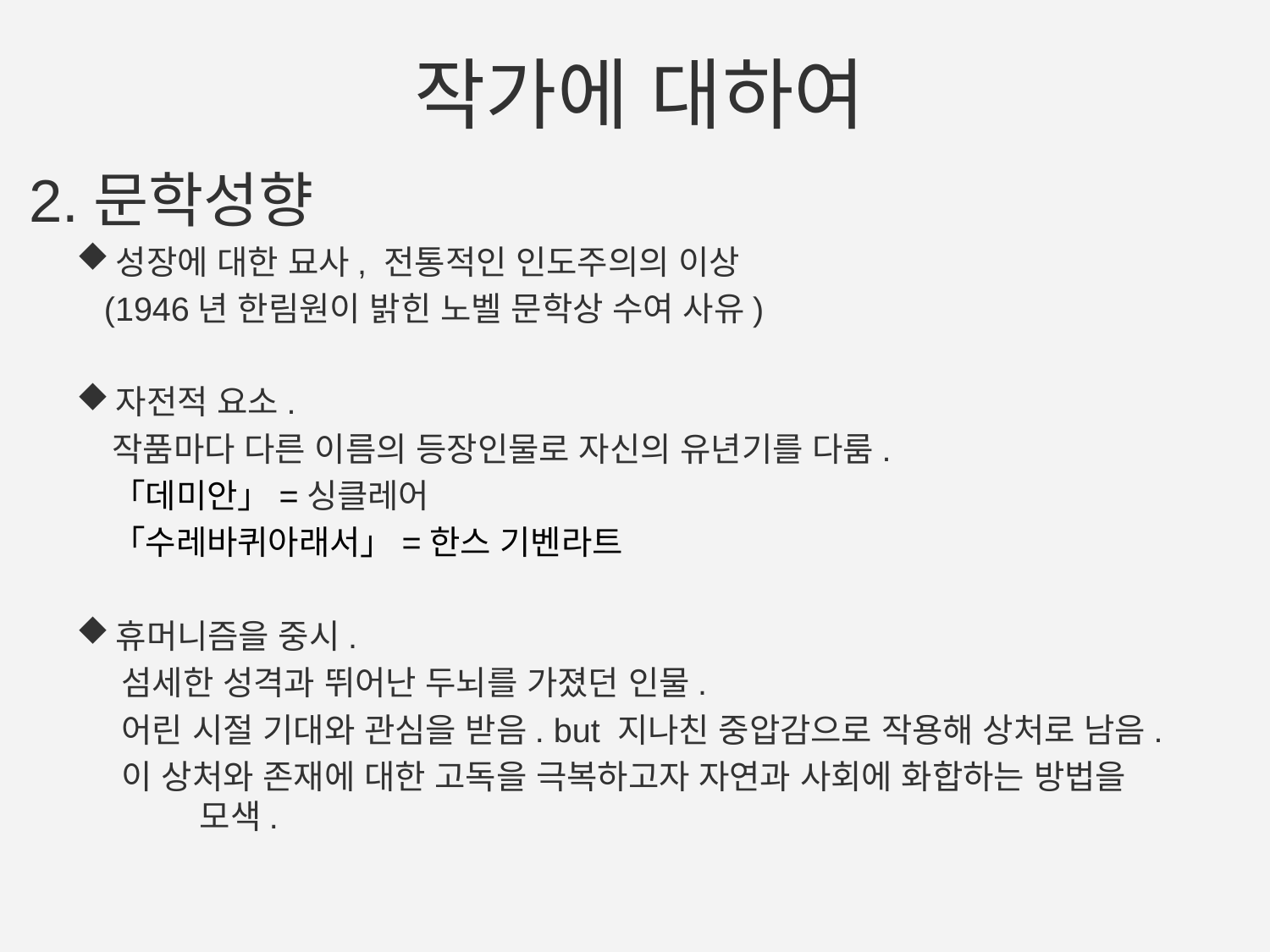

# 작가에 대하여
 2.문학성향
성장에 대한 묘사, 전통적인 인도주의의 이상
   (1946년 한림원이 밝힌 노벨 문학상 수여 사유)

자전적 요소.
   작품마다 다른 이름의 등장인물로 자신의 유년기를 다룸.
   「데미안」=싱클레어
   「수레바퀴아래서」=한스 기벤라트

휴머니즘을 중시.
    섬세한 성격과 뛰어난 두뇌를 가졌던 인물.
    어린 시절 기대와 관심을 받음. but 지나친 중압감으로 작용해 상처로 남음.
    이 상처와 존재에 대한 고독을 극복하고자 자연과 사회에 화합하는 방법을                        모색.